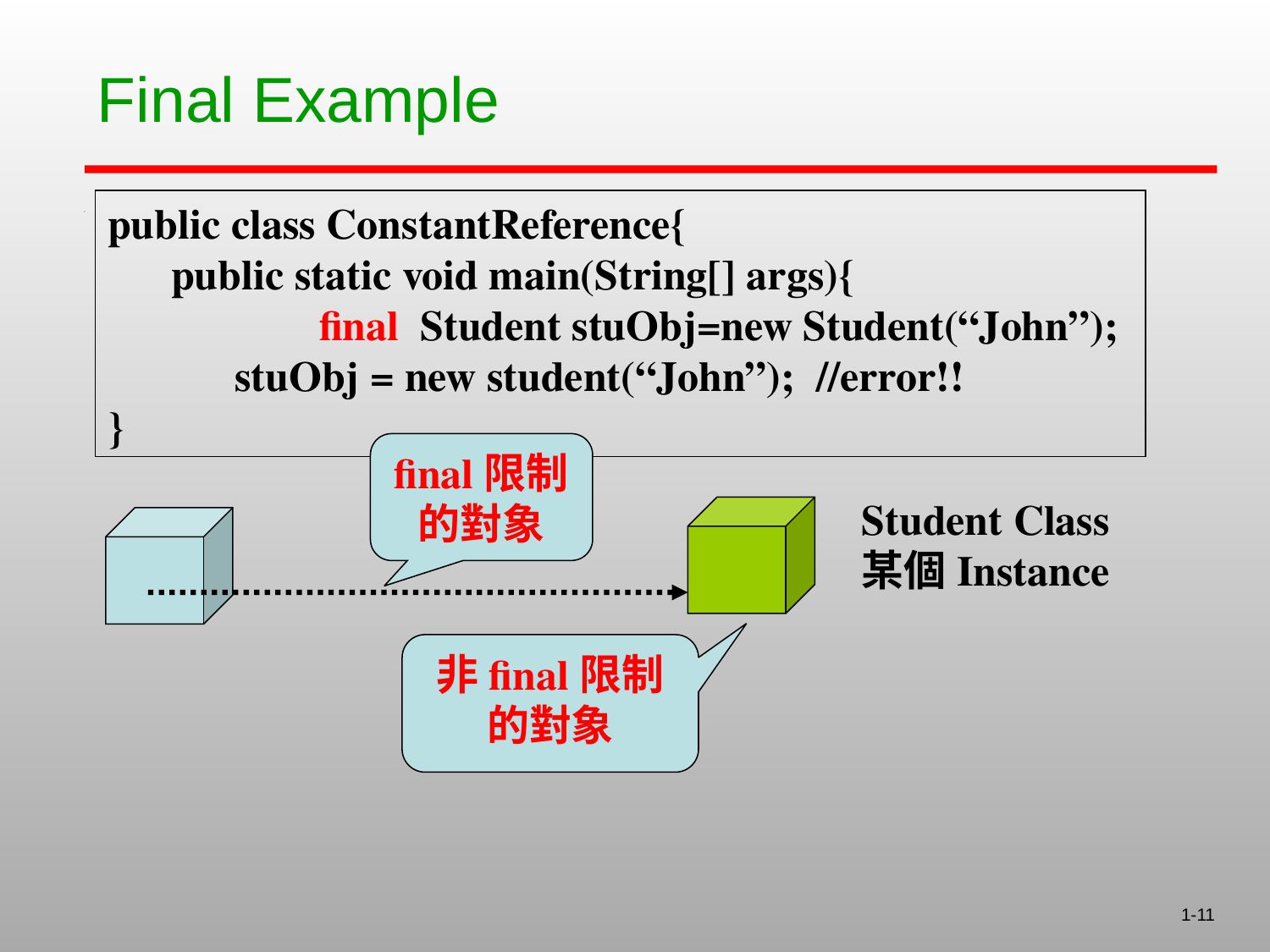

# Final Example
public class ConstantReference{
      public static void main(String[] args){
       		final  Student stuObj=new Student(“John”);
            stuObj = new student(“John”);  //error!!
}
final限制的對象
Student Class
某個Instance

非final限制的對象
1-11